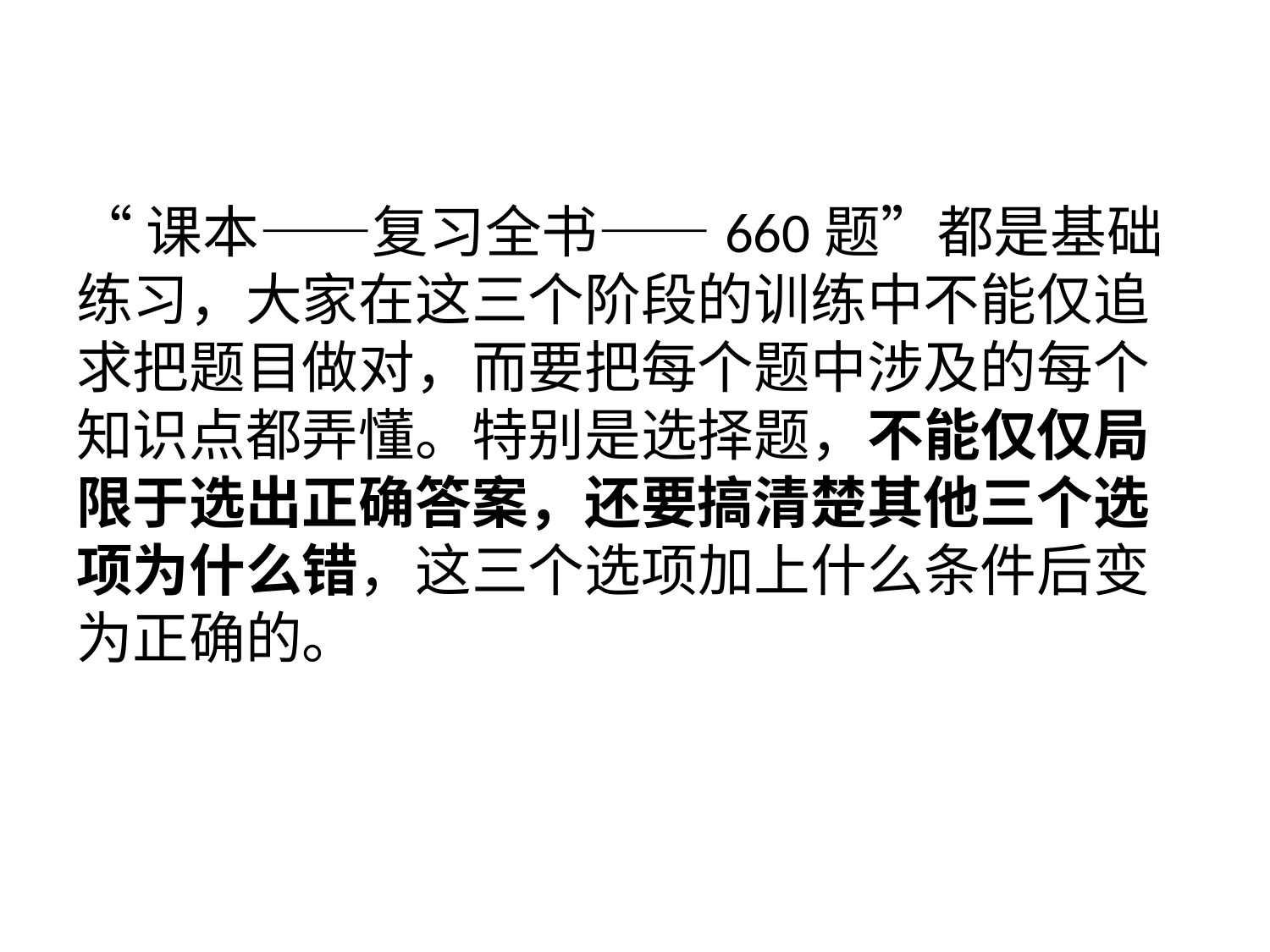

# “课本——复习全书——660题”都是基础练习，大家在这三个阶段的训练中不能仅追求把题目做对，而要把每个题中涉及的每个知识点都弄懂。特别是选择题，不能仅仅局限于选出正确答案，还要搞清楚其他三个选项为什么错，这三个选项加上什么条件后变为正确的。